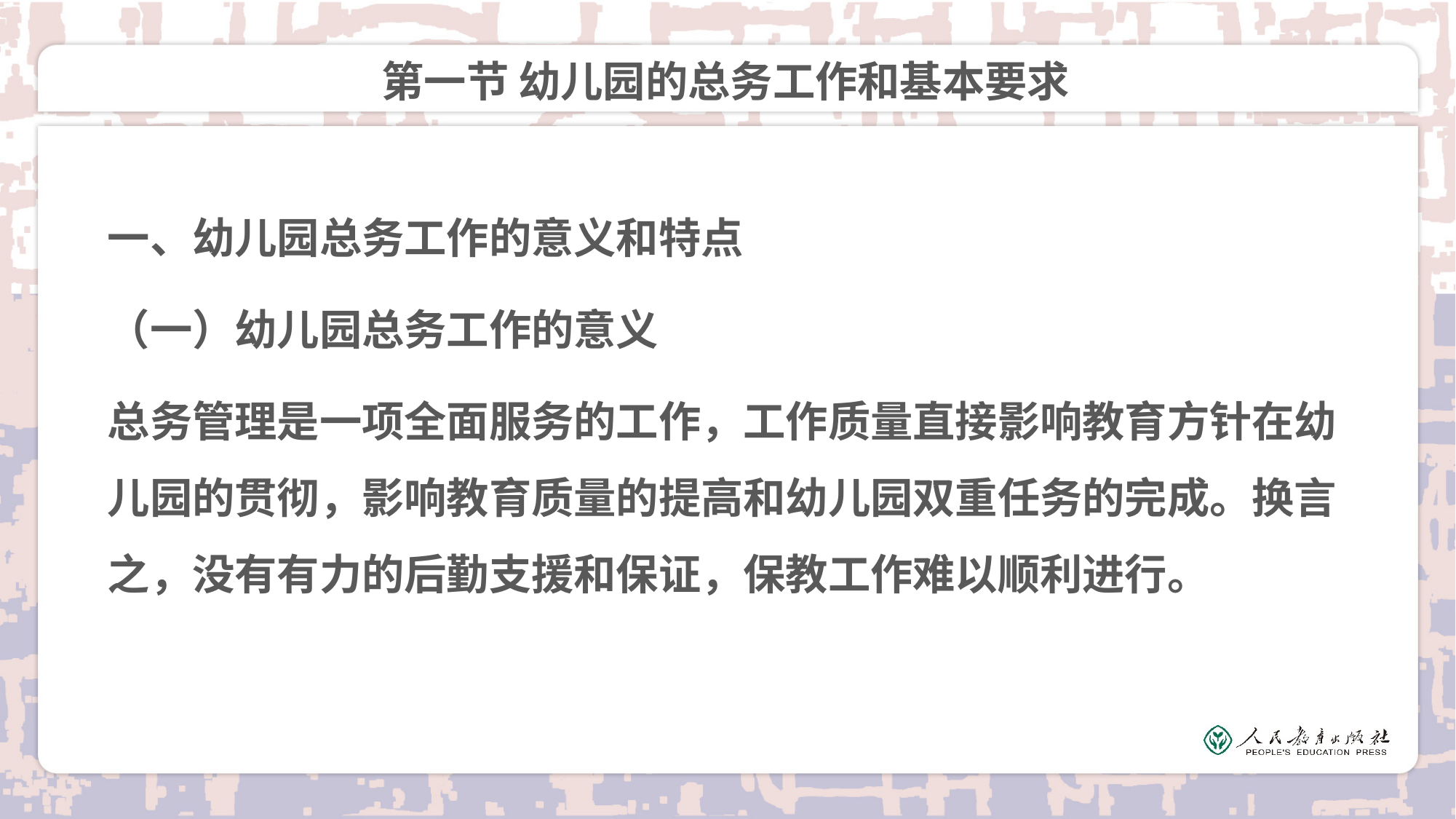

# 第一节 幼儿园的总务工作和基本要求
一、幼儿园总务工作的意义和特点
（一）幼儿园总务工作的意义
总务管理是一项全面服务的工作，工作质量直接影响教育方针在幼儿园的贯彻，影响教育质量的提高和幼儿园双重任务的完成。换言之，没有有力的后勤支援和保证，保教工作难以顺利进行。